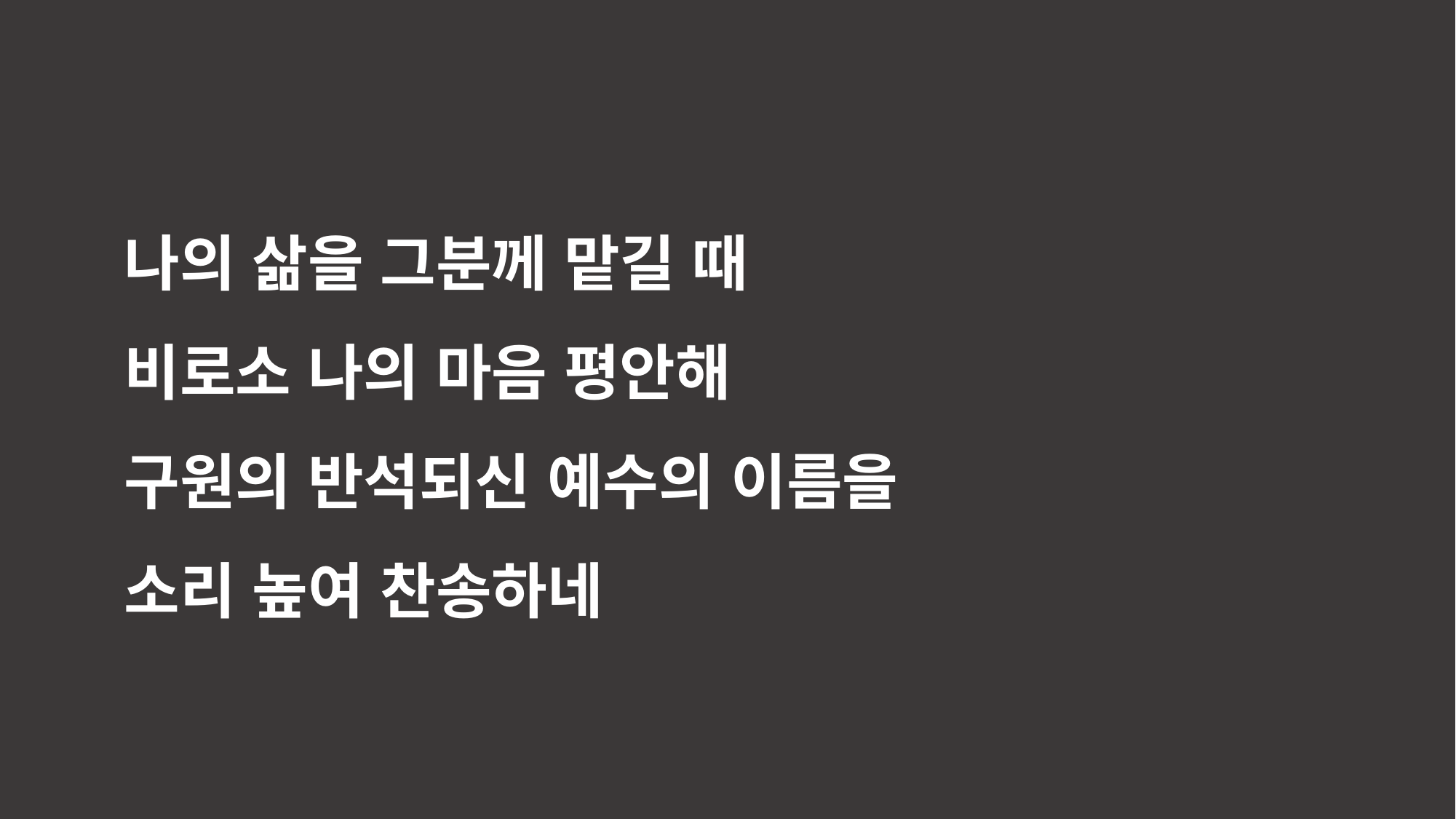

나의 삶을 그분께 맡길 때
비로소 나의 마음 평안해
구원의 반석되신 예수의 이름을
소리 높여 찬송하네